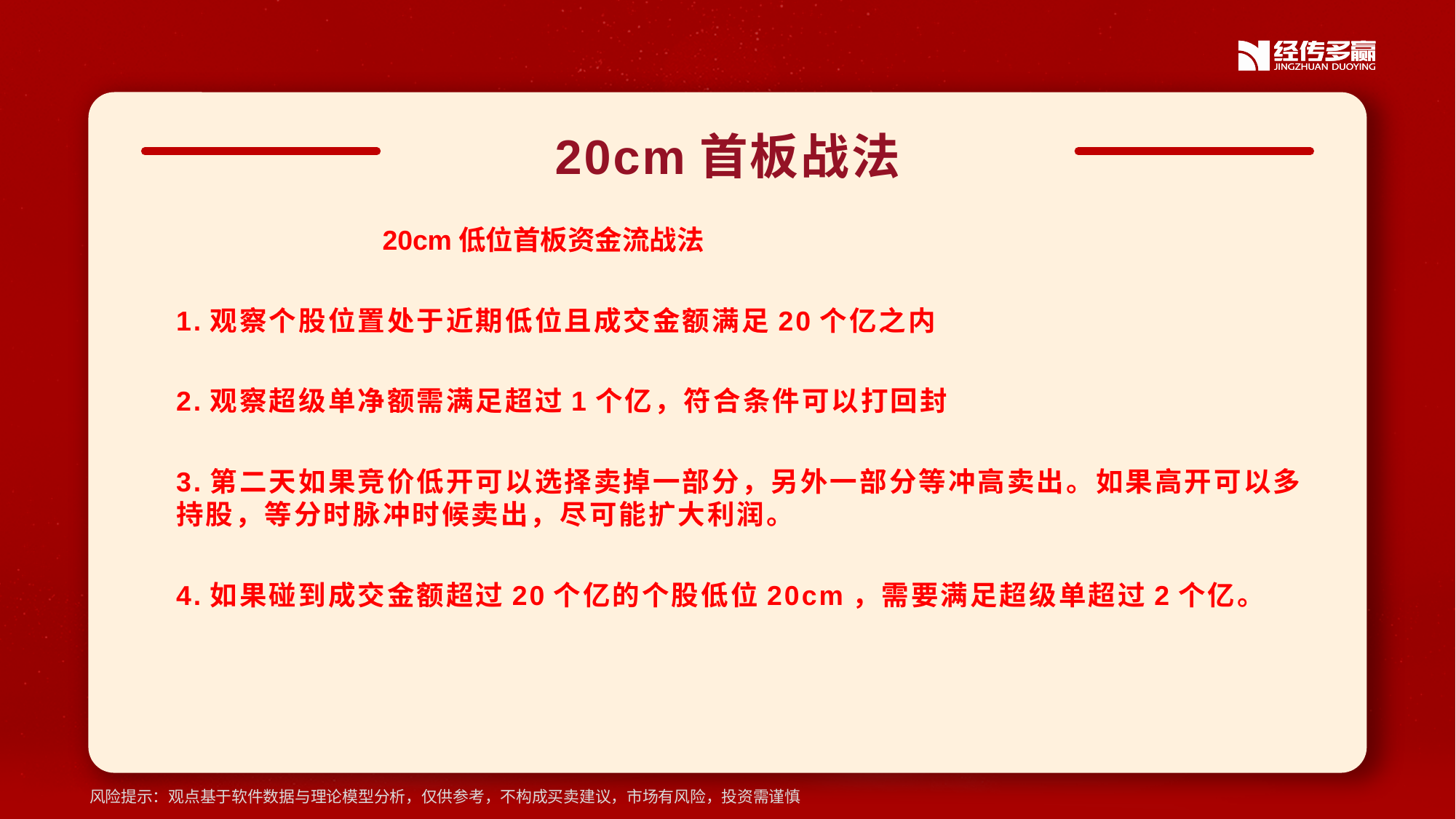

20cm首板战法
                           20cm低位首板资金流战法

1.观察个股位置处于近期低位且成交金额满足20个亿之内

2.观察超级单净额需满足超过1个亿，符合条件可以打回封

3.第二天如果竞价低开可以选择卖掉一部分，另外一部分等冲高卖出。如果高开可以多持股，等分时脉冲时候卖出，尽可能扩大利润。

4.如果碰到成交金额超过20个亿的个股低位20cm，需要满足超级单超过2个亿。